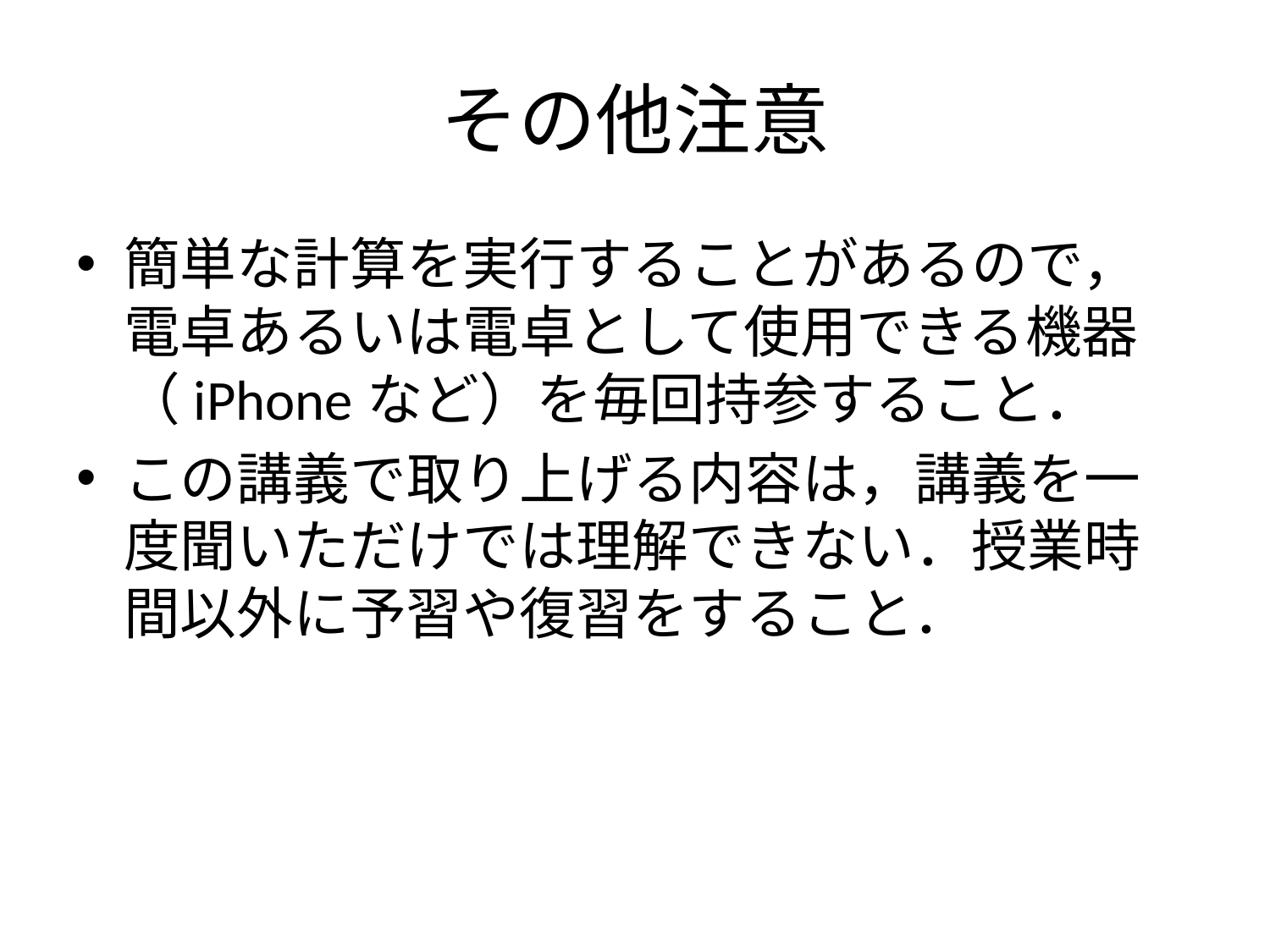

# その他注意
簡単な計算を実行することがあるので，電卓あるいは電卓として使用できる機器（iPhoneなど）を毎回持参すること．
この講義で取り上げる内容は，講義を一度聞いただけでは理解できない．授業時間以外に予習や復習をすること．